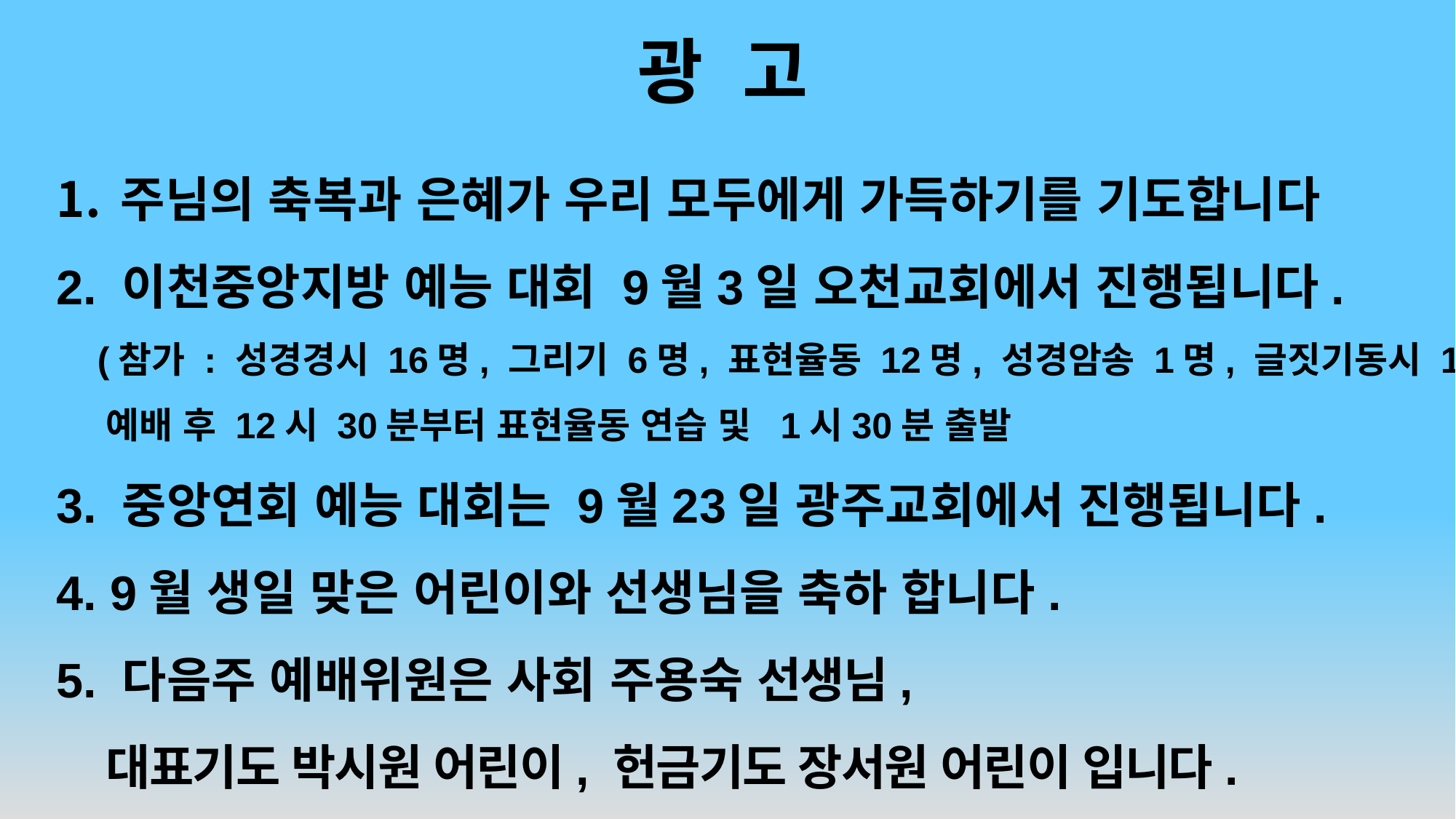

# 광  고
주님의 축복과 은혜가 우리 모두에게 가득하기를 기도합니다
2. 이천중앙지방 예능 대회 9월3일 오천교회에서 진행됩니다.
    (참가 : 성경경시 16명, 그리기 6명, 표현율동 12명, 성경암송 1명, 글짓기동시 1명)
    예배 후 12시 30분부터 표현율동 연습 및  1시30분 출발
3. 중앙연회 예능 대회는 9월23일 광주교회에서 진행됩니다.
4. 9월 생일 맞은 어린이와 선생님을 축하 합니다.
5. 다음주 예배위원은 사회 주용숙 선생님,
   대표기도 박시원 어린이, 헌금기도 장서원 어린이 입니다.